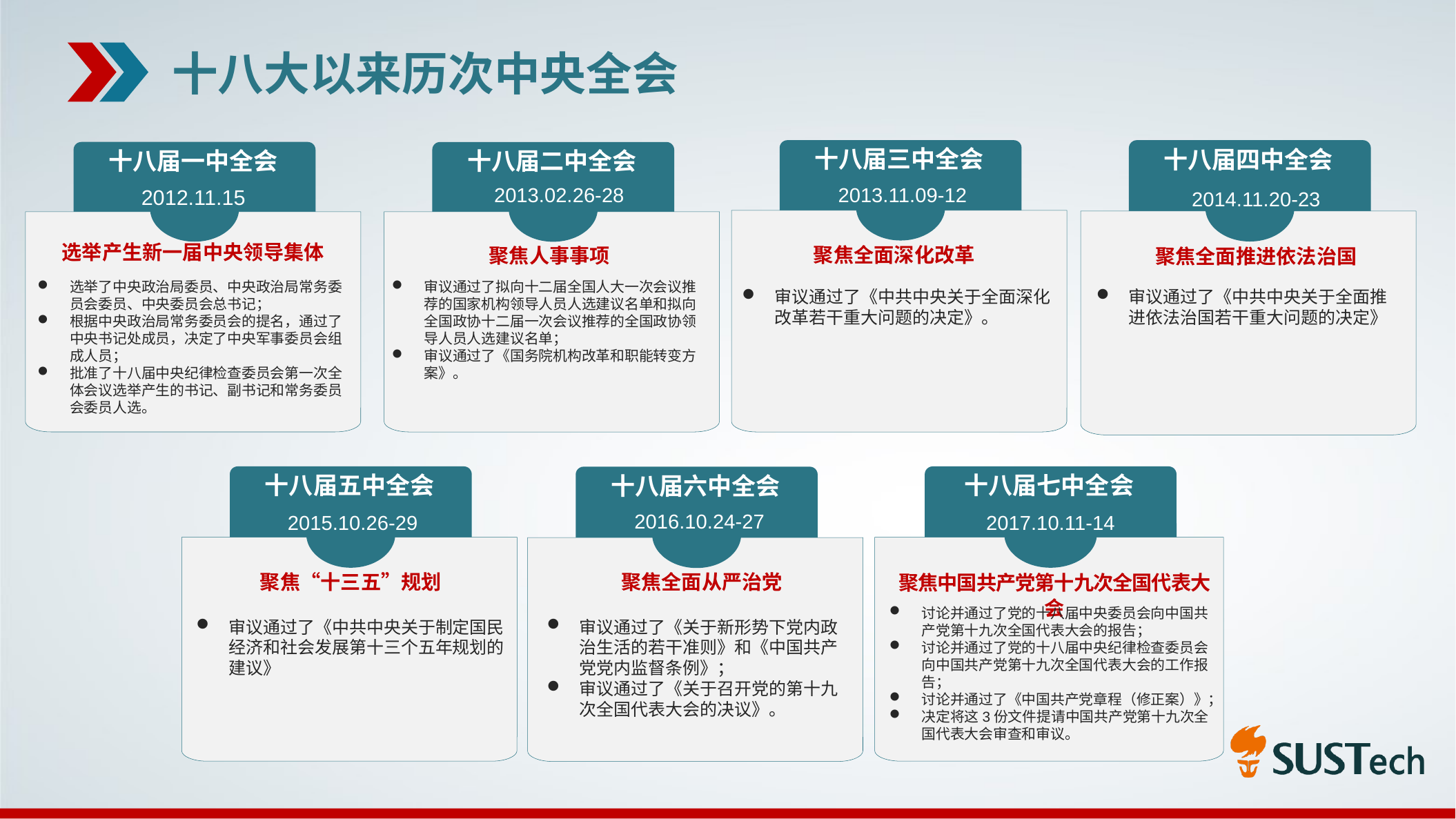

十八大以来历次中央全会

十八届四中全会

十八届一中全会
选举产生新一届中央领导集体
选举了中央政治局委员、中央政治局常务委员会委员、中央委员会总书记；
根据中央政治局常务委员会的提名，通过了中央书记处成员，决定了中央军事委员会组成人员；
批准了十八届中央纪律检查委员会第一次全体会议选举产生的书记、副书记和常务委员会委员人选。

十八届二中全会
聚焦人事事项
审议通过了拟向十二届全国人大一次会议推荐的国家机构领导人员人选建议名单和拟向全国政协十二届一次会议推荐的全国政协领导人员人选建议名单；
审议通过了《国务院机构改革和职能转变方案》。
十八届三中全会
2013.02.26-28
2013.11.09-12
2012.11.15
2014.11.20-23
聚焦全面深化改革
聚焦全面推进依法治国
审议通过了《中共中央关于全面推进依法治国若干重大问题的决定》
审议通过了《中共中央关于全面深化改革若干重大问题的决定》。

十八届五中全会

十八届七中全会
聚焦中国共产党第十九次全国代表大会
讨论并通过了党的十八届中央委员会向中国共产党第十九次全国代表大会的报告；
讨论并通过了党的十八届中央纪律检查委员会向中国共产党第十九次全国代表大会的工作报告；
讨论并通过了《中国共产党章程（修正案）》；
决定将这3份文件提请中国共产党第十九次全国代表大会审查和审议。

十八届六中全会
聚焦全面从严治党
审议通过了《关于新形势下党内政治生活的若干准则》和《中国共产党党内监督条例》；
审议通过了《关于召开党的第十九次全国代表大会的决议》。
2016.10.24-27
2015.10.26-29
2017.10.11-14
聚焦“十三五”规划
审议通过了《中共中央关于制定国民经济和社会发展第十三个五年规划的建议》